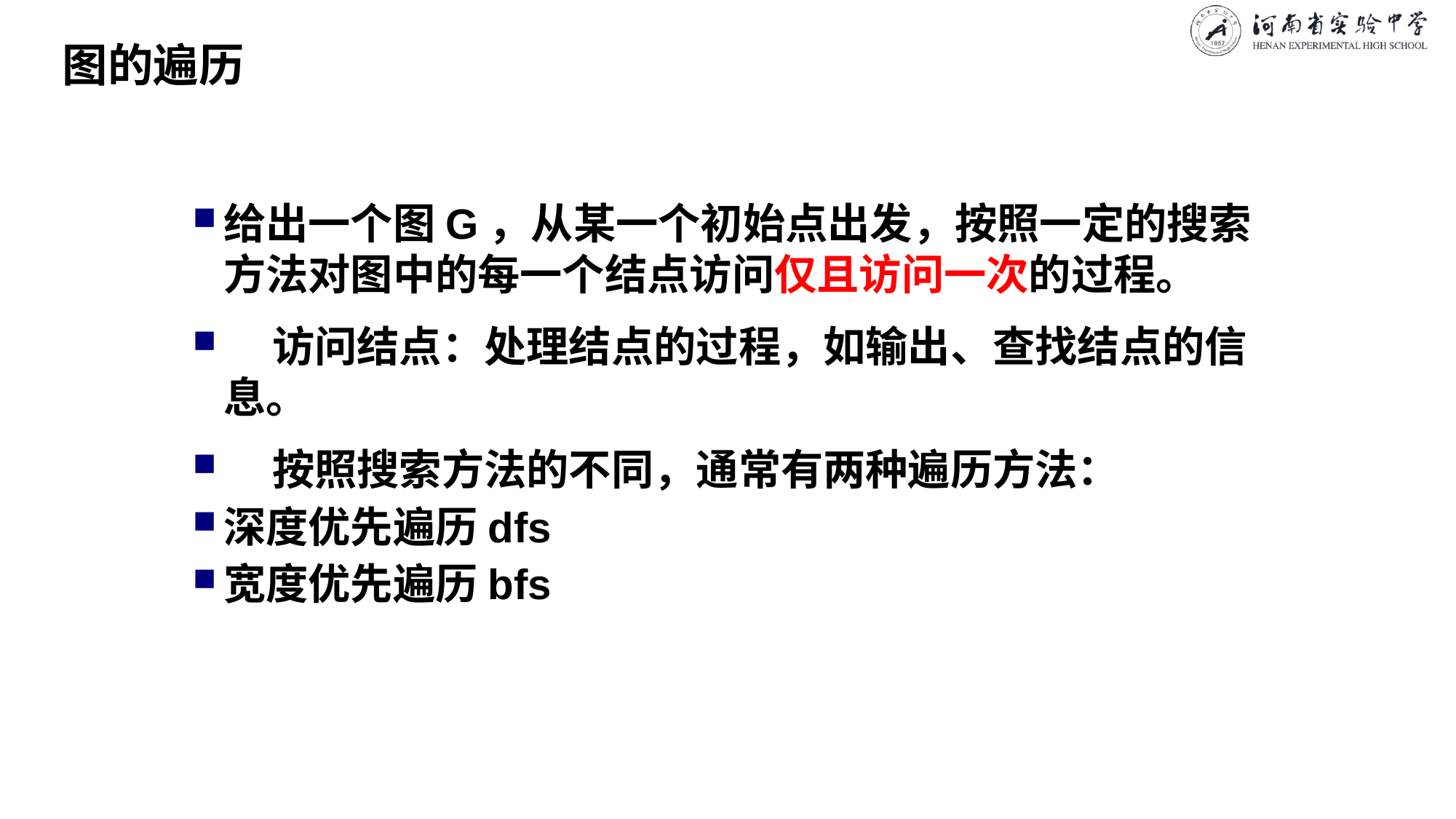

# 图的遍历
给出一个图G，从某一个初始点出发，按照一定的搜索方法对图中的每一个结点访问仅且访问一次的过程。
    访问结点：处理结点的过程，如输出、查找结点的信息。
    按照搜索方法的不同，通常有两种遍历方法：
深度优先遍历dfs
宽度优先遍历bfs